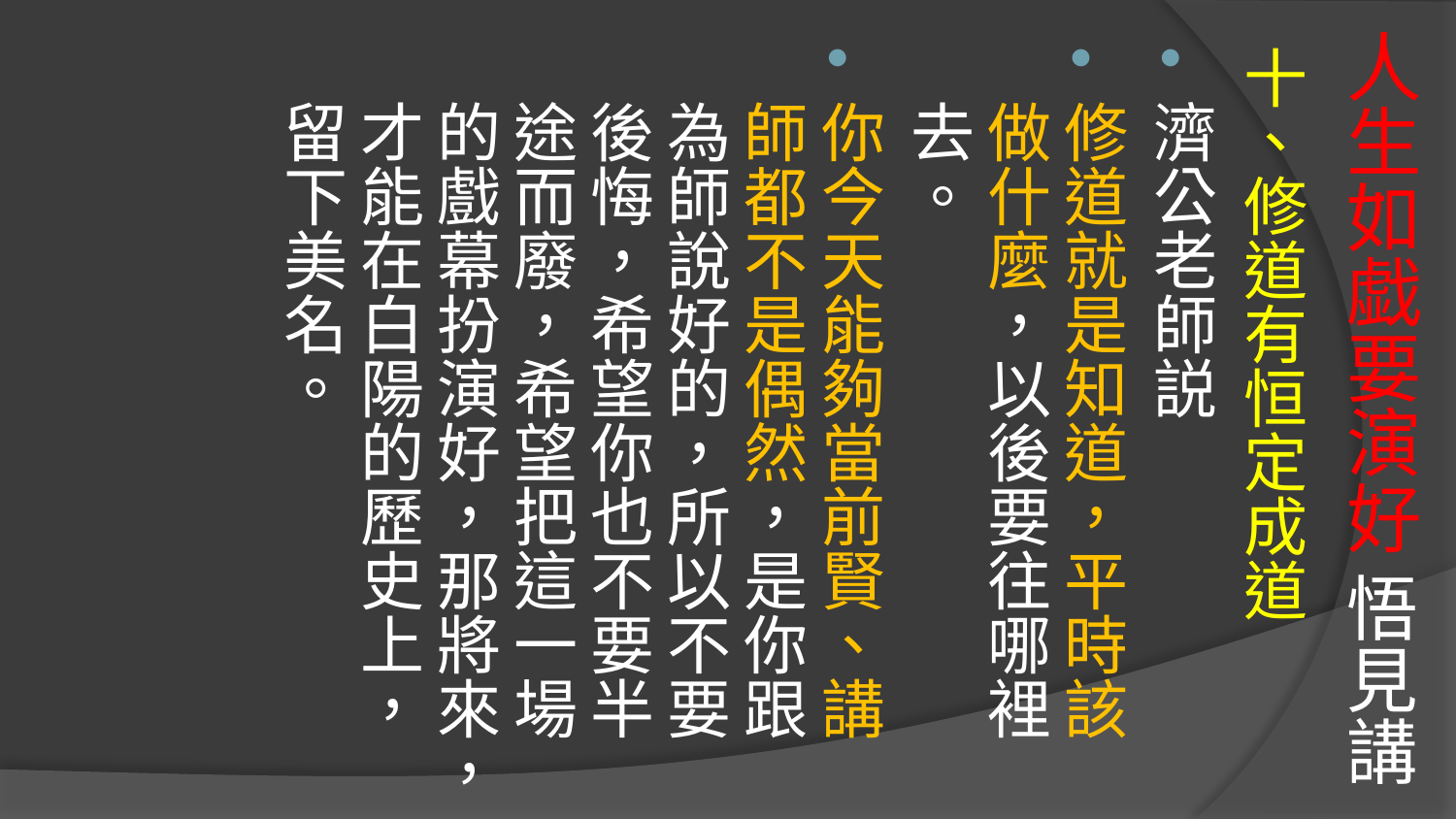

# 人生如戯要演好 悟見講
十、修道有恒定成道
濟公老師説
修道就是知道，平時該做什麼，以後要往哪裡去。
你今天能夠當前賢、講師都不是偶然，是你跟為師說好的，所以不要後悔，希望你也不要半途而廢，希望把這一場的戲幕扮演好，那將來，才能在白陽的歷史上，留下美名。